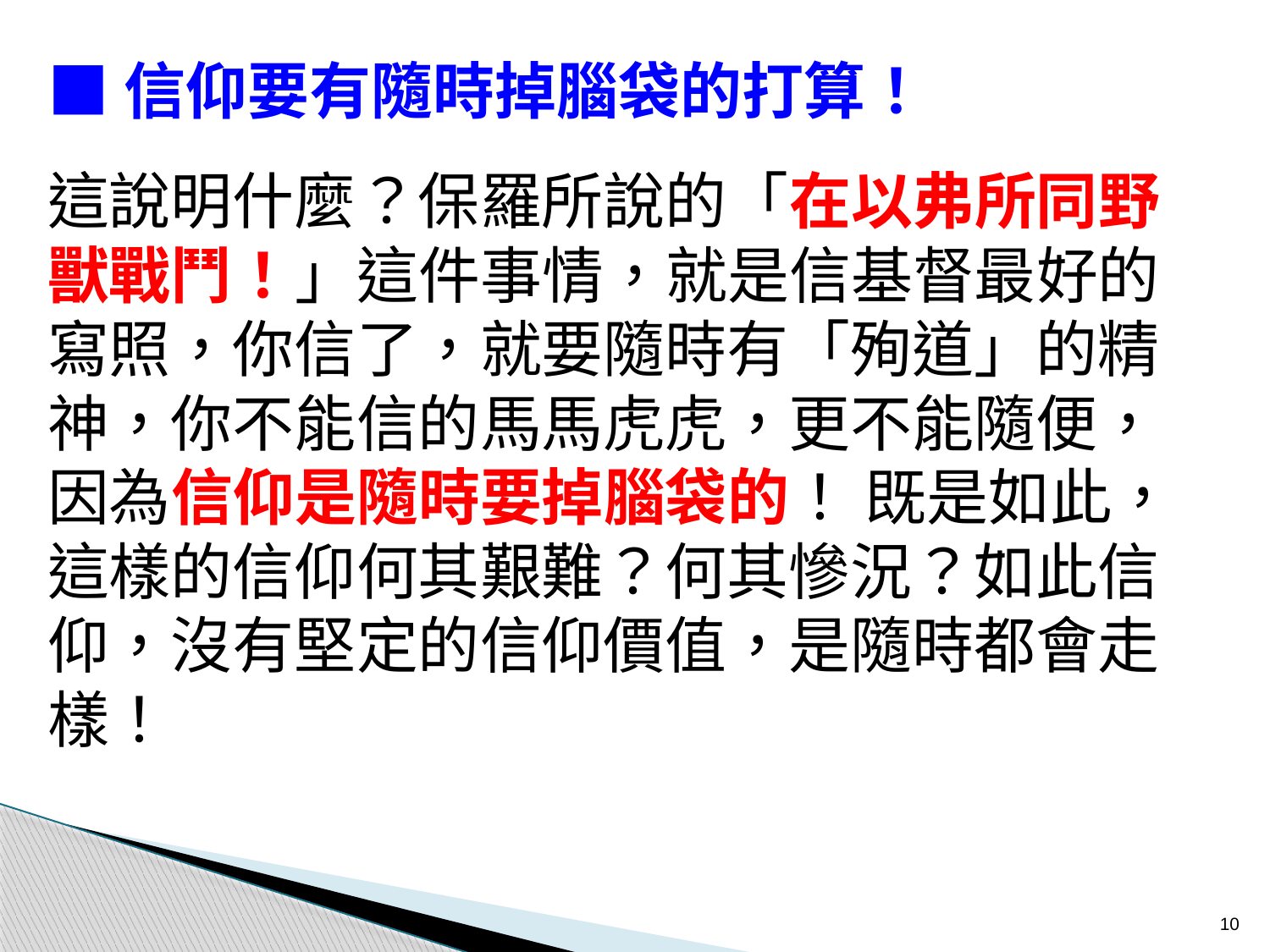

■信仰要有隨時掉腦袋的打算！
這說明什麼？保羅所說的「在以弗所同野獸戰鬥！」這件事情，就是信基督最好的寫照，你信了，就要隨時有「殉道」的精神，你不能信的馬馬虎虎，更不能隨便，因為信仰是隨時要掉腦袋的！ 既是如此，這樣的信仰何其艱難？何其慘況？如此信仰，沒有堅定的信仰價值，是隨時都會走樣！
10